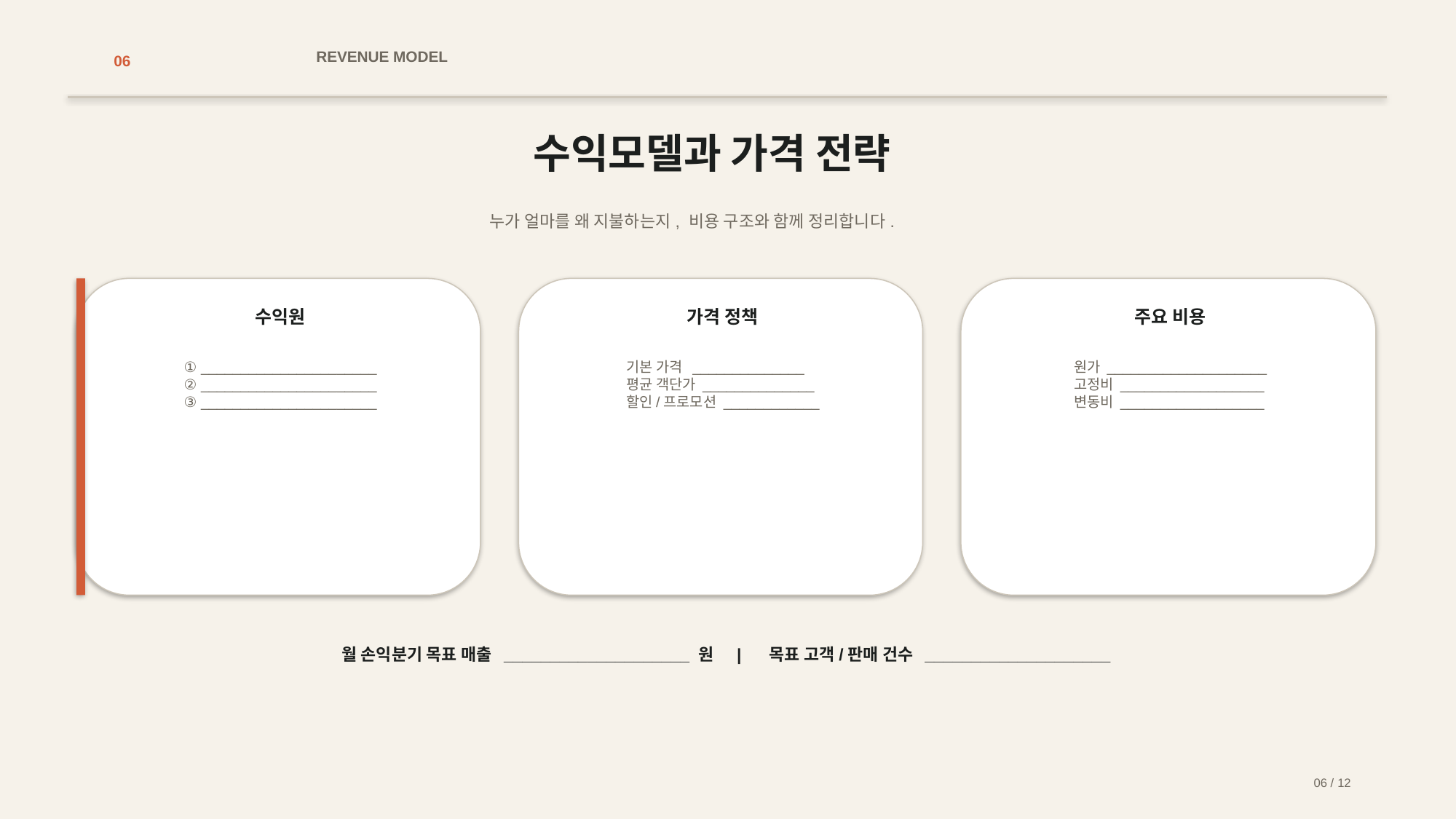

REVENUE MODEL
06

수익모델과 가격 전략
누가 얼마를 왜 지불하는지, 비용 구조와 함께 정리합니다.

수익원
가격 정책
주요 비용
① ______________________
② ______________________
③ ______________________
기본 가격  ______________
평균 객단가 ______________
할인/프로모션 ____________
원가 ____________________
고정비 __________________
변동비 __________________
월 손익분기 목표 매출  ____________________ 원     |     목표 고객/판매 건수  ____________________
06 / 12